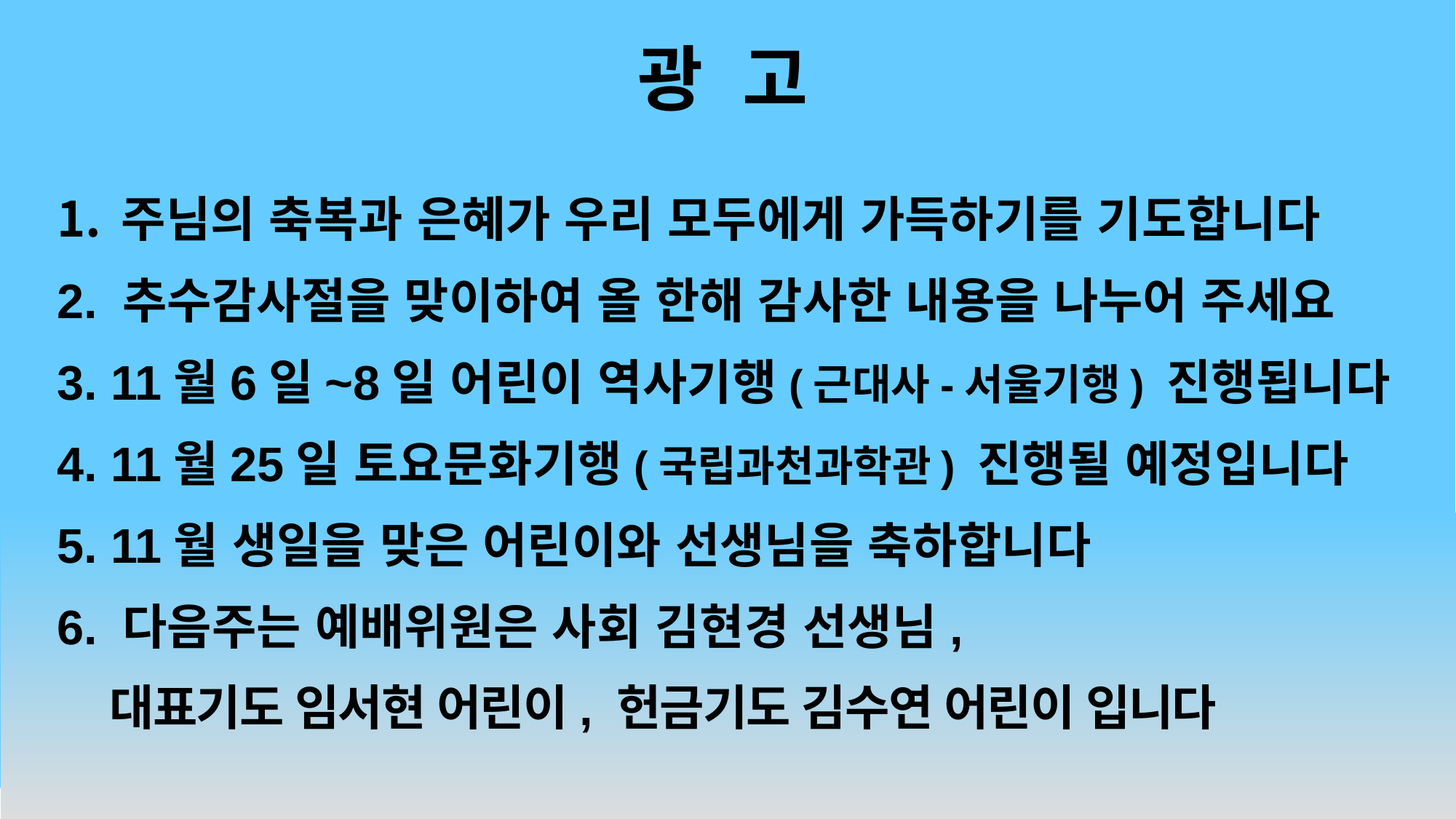

# 광  고
주님의 축복과 은혜가 우리 모두에게 가득하기를 기도합니다
2. 추수감사절을 맞이하여 올 한해 감사한 내용을 나누어 주세요
3. 11월6일~8일 어린이 역사기행(근대사-서울기행) 진행됩니다
4. 11월25일 토요문화기행(국립과천과학관) 진행될 예정입니다
5. 11월 생일을 맞은 어린이와 선생님을 축하합니다
6. 다음주는 예배위원은 사회 김현경 선생님,
   대표기도 임서현 어린이, 헌금기도 김수연 어린이 입니다